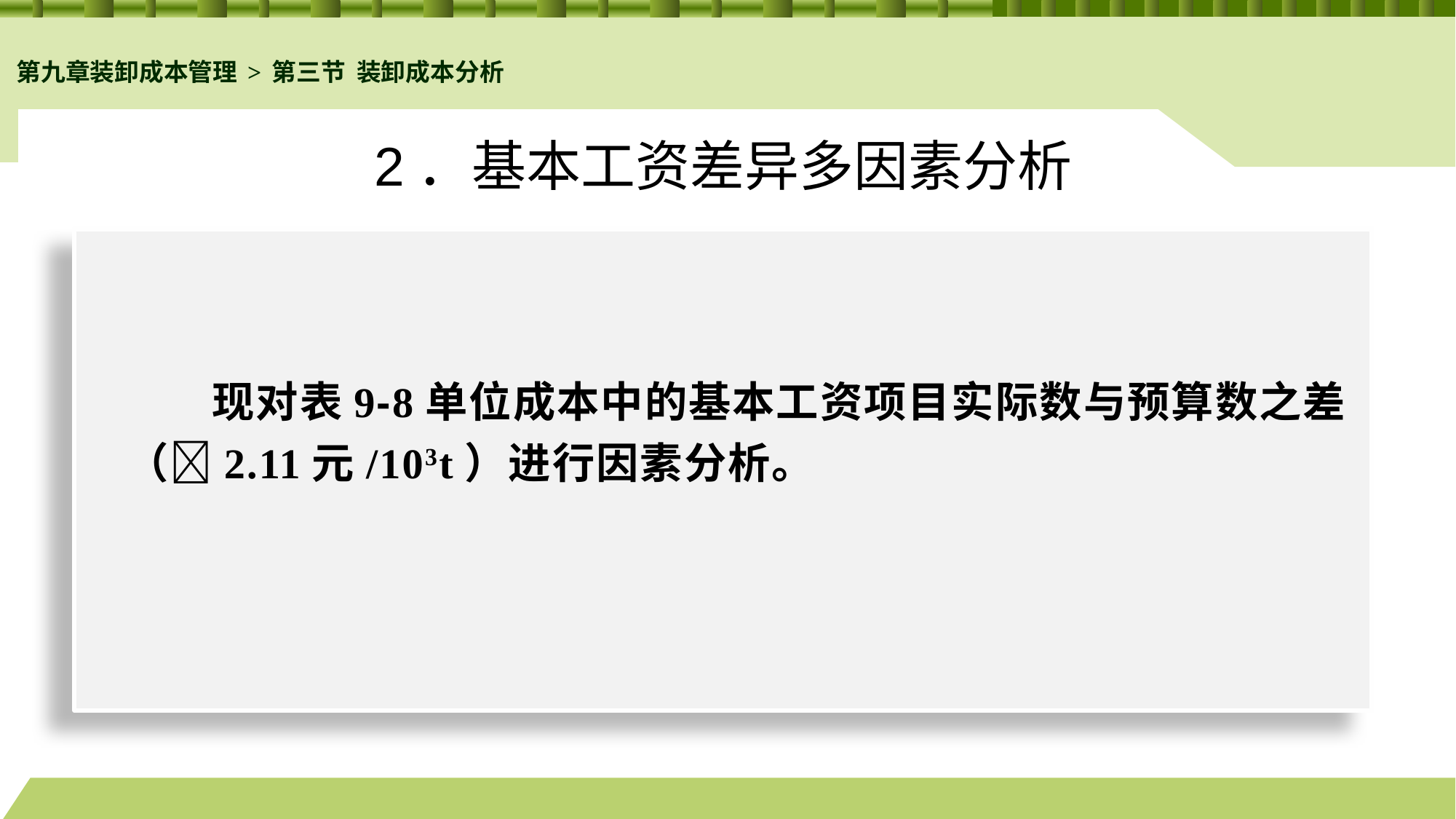

第九章装卸成本管理>第三节  装卸成本分析
# 2．基本工资差异多因素分析
现对表9-8单位成本中的基本工资项目实际数与预算数之差（−2.11元/103t）进行因素分析。